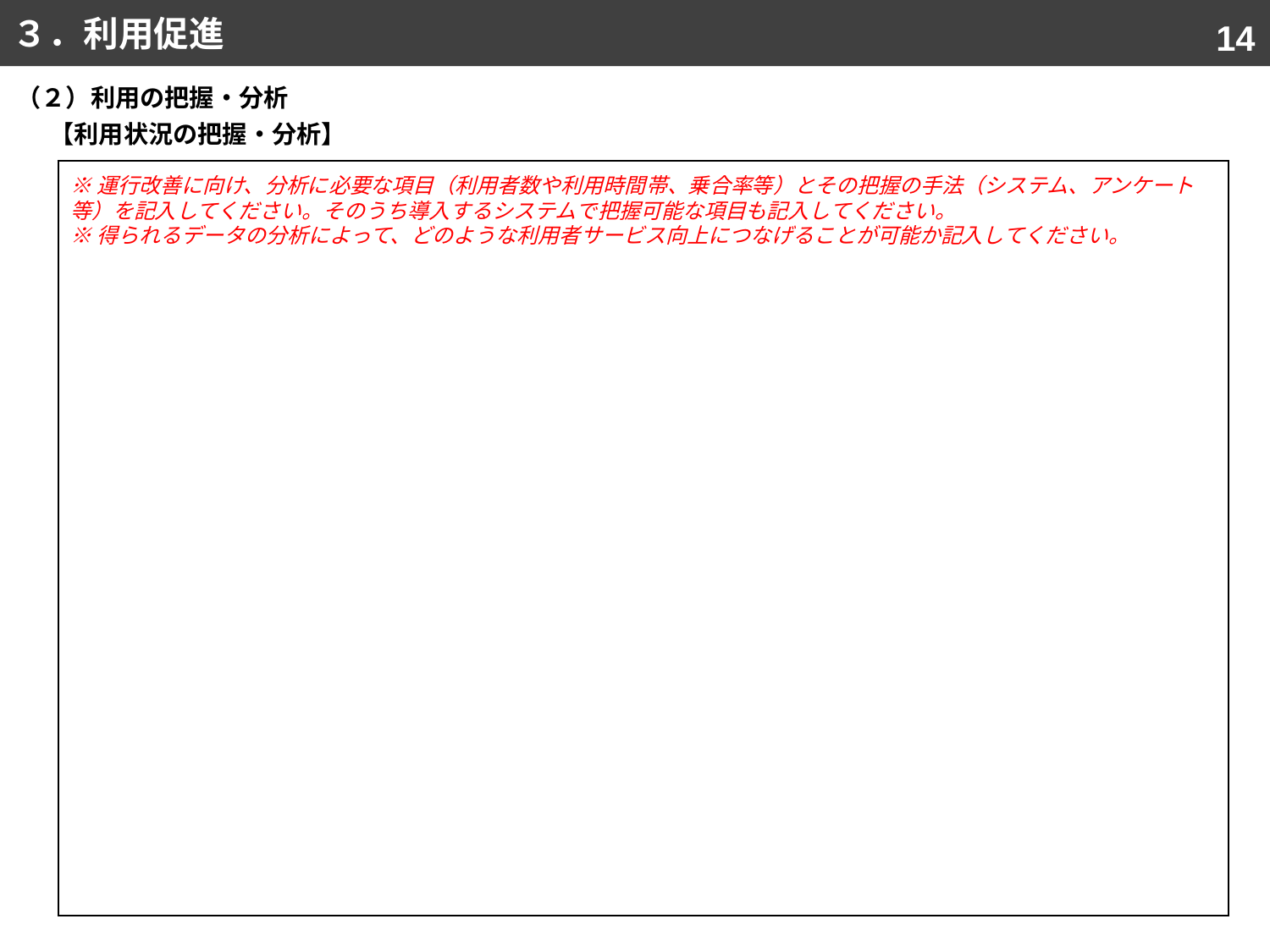

３．利用促進
14
（２）利用の把握・分析
【利用状況の把握・分析】
|  |
| --- |
※運行改善に向け、分析に必要な項目（利用者数や利用時間帯、乗合率等）とその把握の手法（システム、アンケート等）を記入してください。そのうち導入するシステムで把握可能な項目も記入してください。
※得られるデータの分析によって、どのような利用者サービス向上につなげることが可能か記入してください。